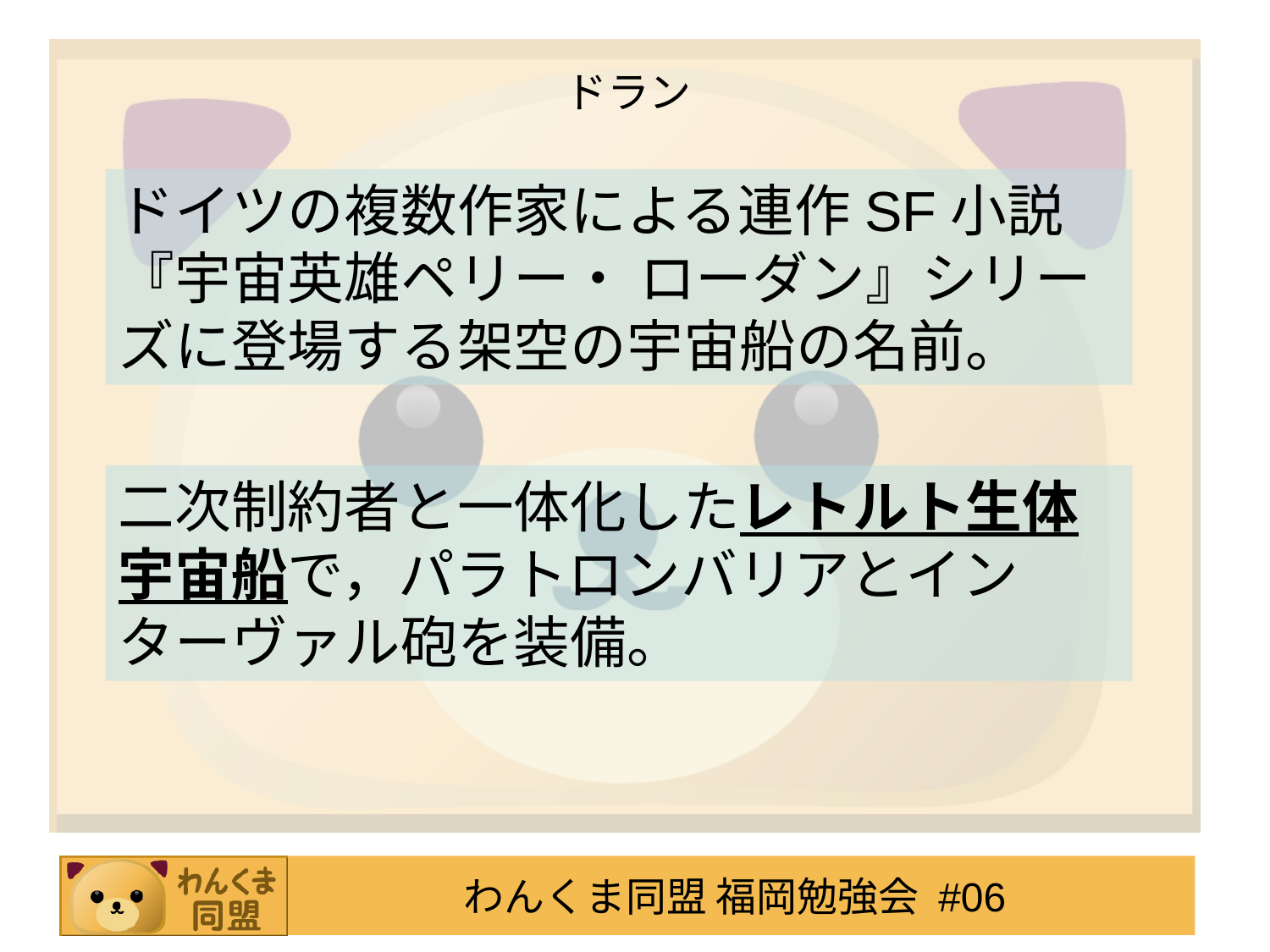

# ドラン
ドイツの複数作家による連作SF小説『宇宙英雄ペリー・ ローダン』シリーズに登場する架空の宇宙船の名前。
二次制約者と一体化したレトルト生体宇宙船で，パラトロンバリアとインターヴァル砲を装備。